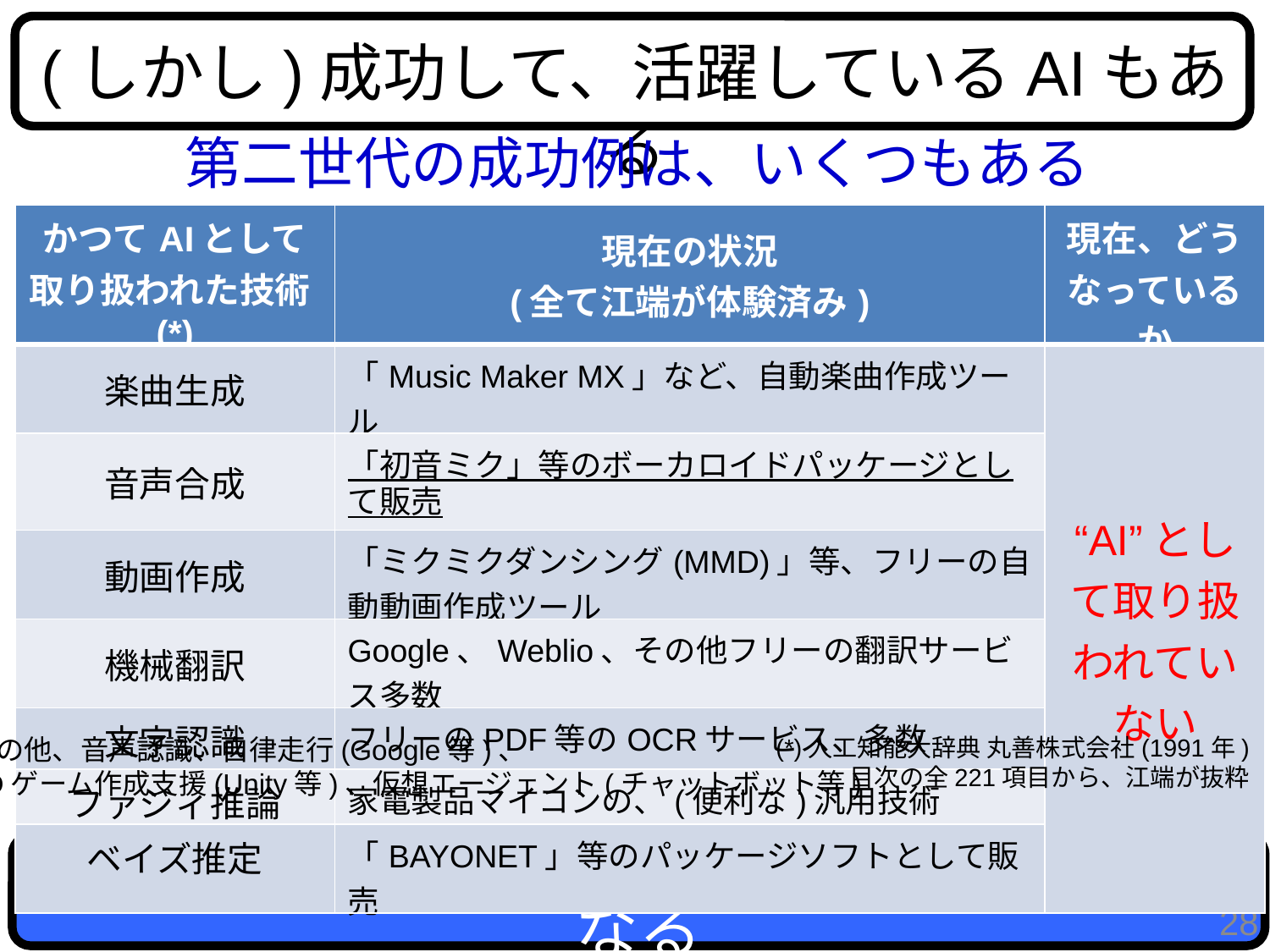

(しかし)成功して、活躍しているAIもある
第二世代の成功例は、いくつもある
| かつてAIとして取り扱われた技術(\*) | 現在の状況 (全て江端が体験済み) | 現在、どうなっているか |
| --- | --- | --- |
| 楽曲生成 | 「Music Maker MX」など、自動楽曲作成ツール | “AI”として取り扱われていない |
| 音声合成 | 「初音ミク」等のボーカロイドパッケージとして販売。 |  |
| 動画作成 | 「ミクミクダンシング(MMD)」等、フリーの自動動画作成ツール |  |
| 機械翻訳 | Google、Weblio、その他フリーの翻訳サービス多数 |  |
| 文字認識 | フリーのPDF等のOCRサービス、多数 |  |
| ファジィ推論 | 家電製品マイコンの、(便利な)汎用技術 |  |
| ベイズ推定 | 「BAYONET」等のパッケージソフトとして販売 |  |
その他、音声認識、自律走行(Google等)、
3Dゲーム作成支援(Unity等)、仮想エージェント(チャットボット等)
(*)人工知能大辞典 丸善株式会社(1991年)
目次の全221項目から、江端が抜粋
普通に使われ出したら”AI”扱いされなくなる
28